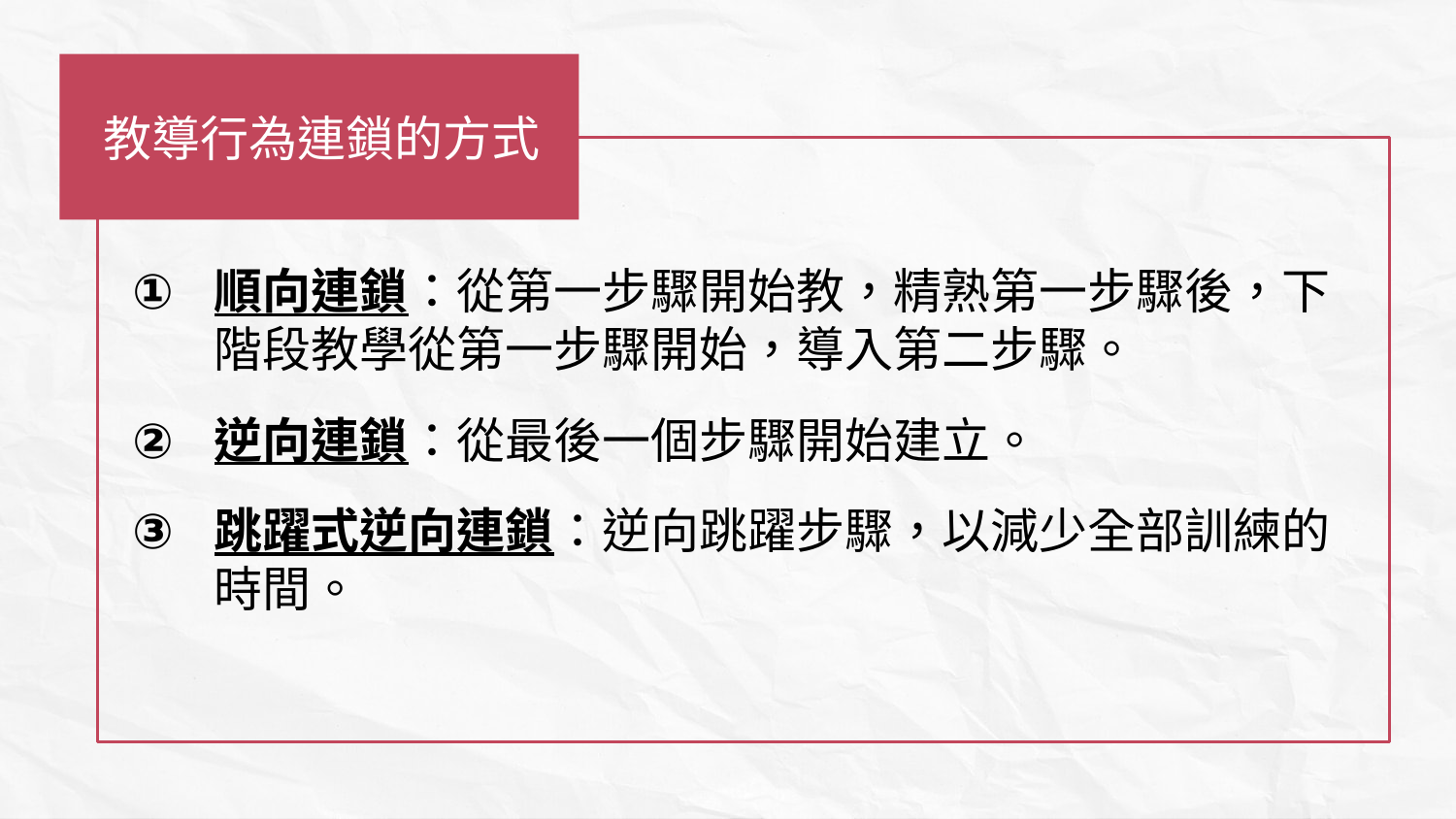

教導行為連鎖的方式

順向連鎖：從第一步驟開始教，精熟第一步驟後，下階段教學從第一步驟開始，導入第二步驟。

逆向連鎖：從最後一個步驟開始建立。

跳躍式逆向連鎖：逆向跳躍步驟，以減少全部訓練的時間。